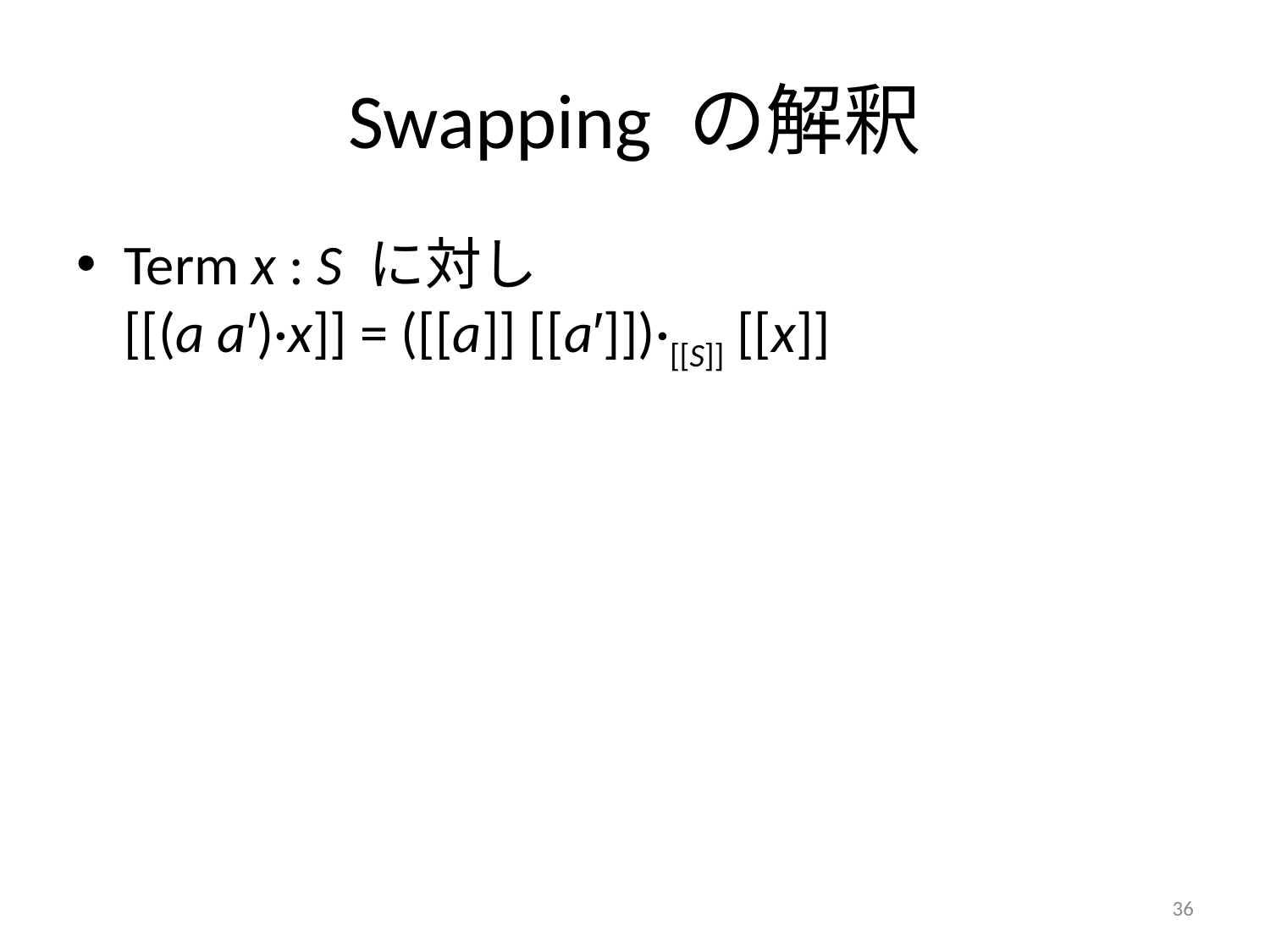

# Swapping の解釈
Term x : S に対し
[[(a a′)·x]] = ([[a]] [[a′]])·[[S]] [[x]]
36